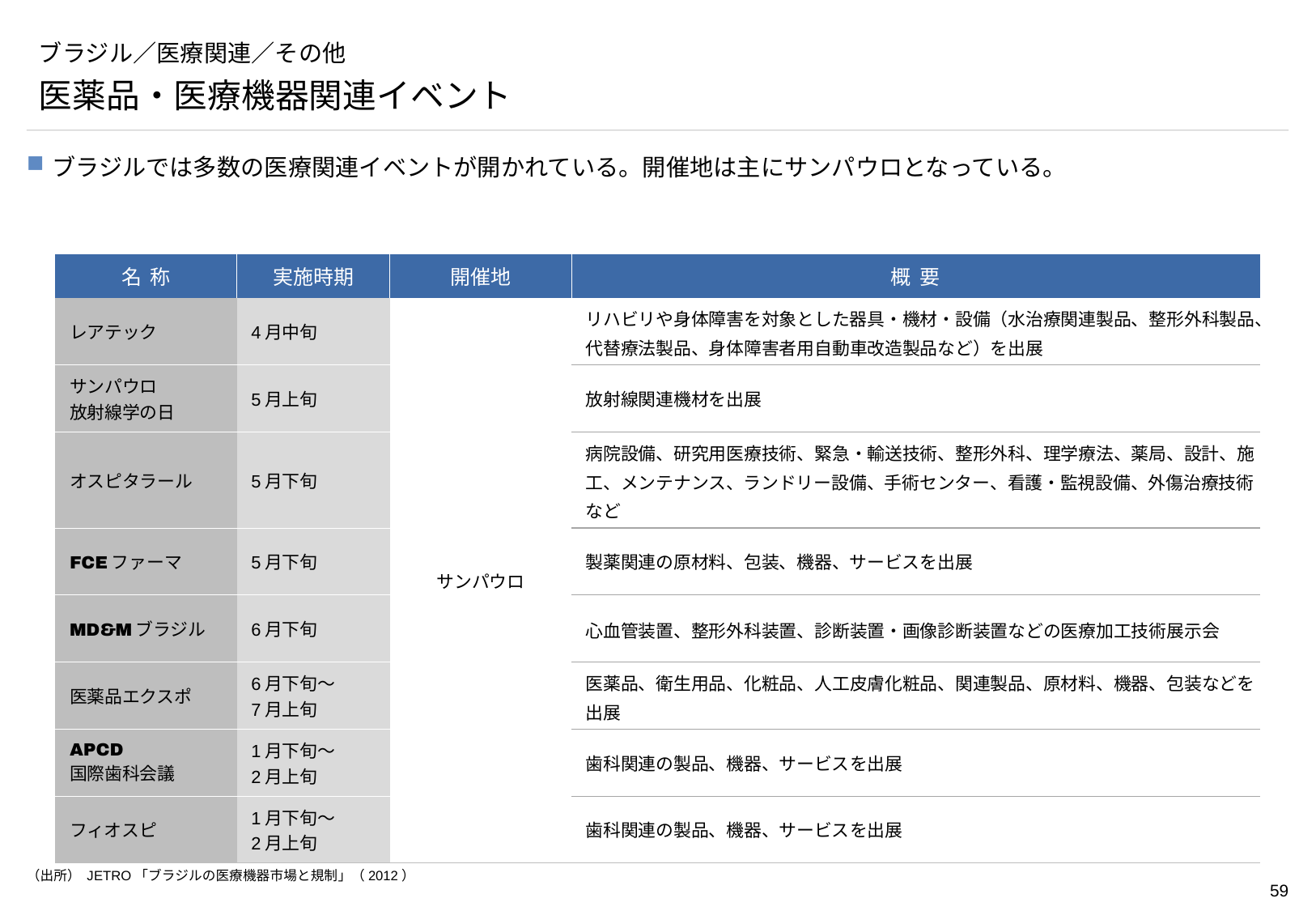

# ブラジル／医療関連／その他
医薬品・医療機器関連イベント
ブラジルでは多数の医療関連イベントが開かれている。開催地は主にサンパウロとなっている。
| 名 称 | 実施時期 | 開催地 | 概 要 |
| --- | --- | --- | --- |
| レアテック | 4月中旬 | サンパウロ | リハビリや身体障害を対象とした器具・機材・設備（水治療関連製品、整形外科製品、代替療法製品、身体障害者用自動車改造製品など）を出展 |
| サンパウロ 放射線学の日 | 5月上旬 |  | 放射線関連機材を出展 |
| オスピタラール | 5月下旬 |  | 病院設備、研究用医療技術、緊急・輸送技術、整形外科、理学療法、薬局、設計、施工、メンテナンス、ランドリー設備、手術センター、看護・監視設備、外傷治療技術など |
| FCEファーマ | 5月下旬 |  | 製薬関連の原材料、包装、機器、サービスを出展 |
| MD&Mブラジル | 6月下旬 |  | 心血管装置、整形外科装置、診断装置・画像診断装置などの医療加工技術展示会 |
| 医薬品エクスポ | 6月下旬～ 7月上旬 |  | 医薬品、衛生用品、化粧品、人工皮膚化粧品、関連製品、原材料、機器、包装などを出展 |
| APCD 国際歯科会議 | 1月下旬～ 2月上旬 |  | 歯科関連の製品、機器、サービスを出展 |
| フィオスピ | 1月下旬～ 2月上旬 |  | 歯科関連の製品、機器、サービスを出展 |
（出所） JETRO「ブラジルの医療機器市場と規制」（2012）